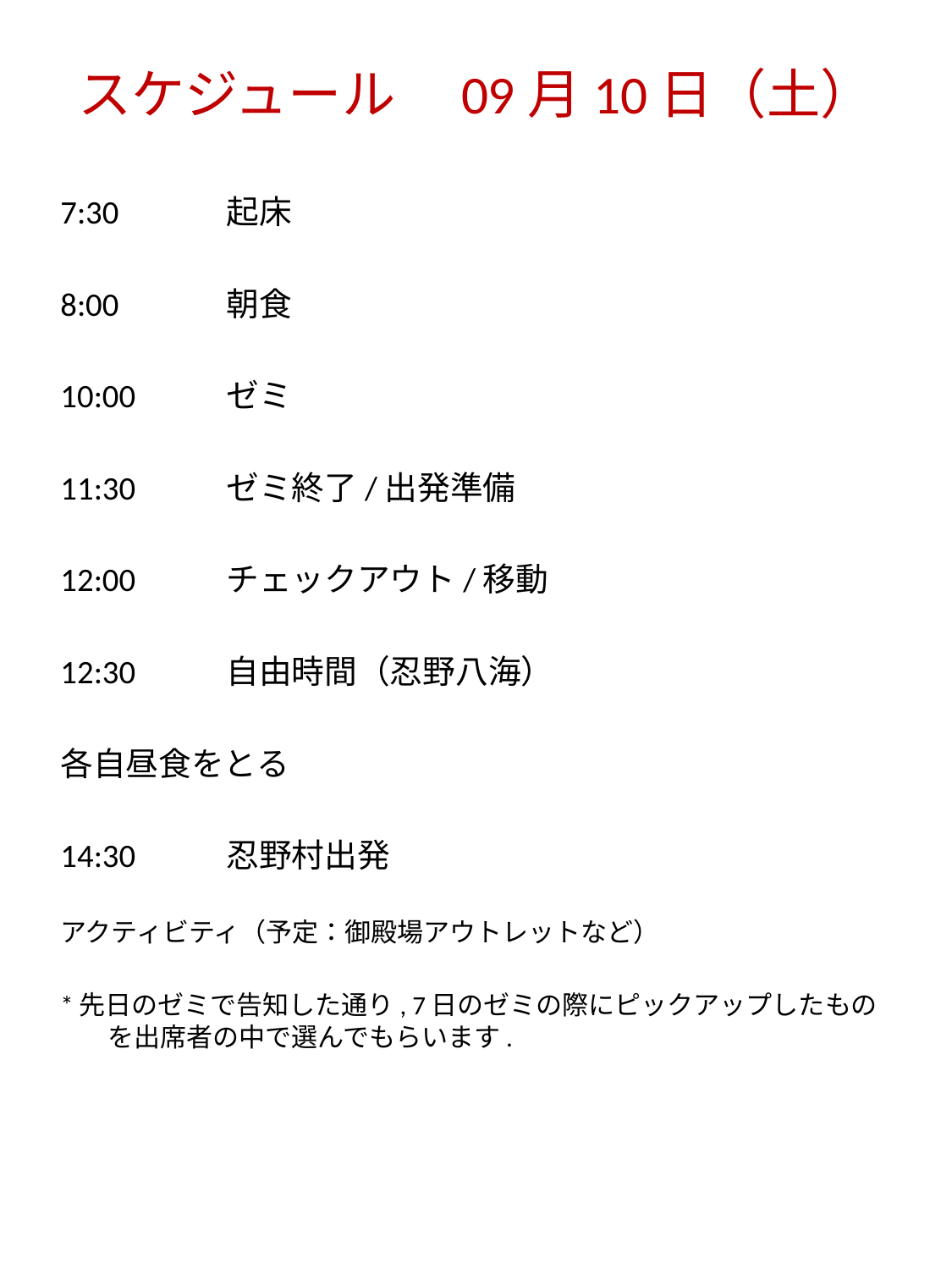

# スケジュール　09月10日（土）
7:30		起床

8:00		朝食

10:00		ゼミ

11:30		ゼミ終了/出発準備

12:00		チェックアウト/移動

12:30		自由時間（忍野八海）

各自昼食をとる

14:30		忍野村出発

アクティビティ（予定：御殿場アウトレットなど）

*先日のゼミで告知した通り, 7日のゼミの際にピックアップしたものを出席者の中で選んでもらいます.